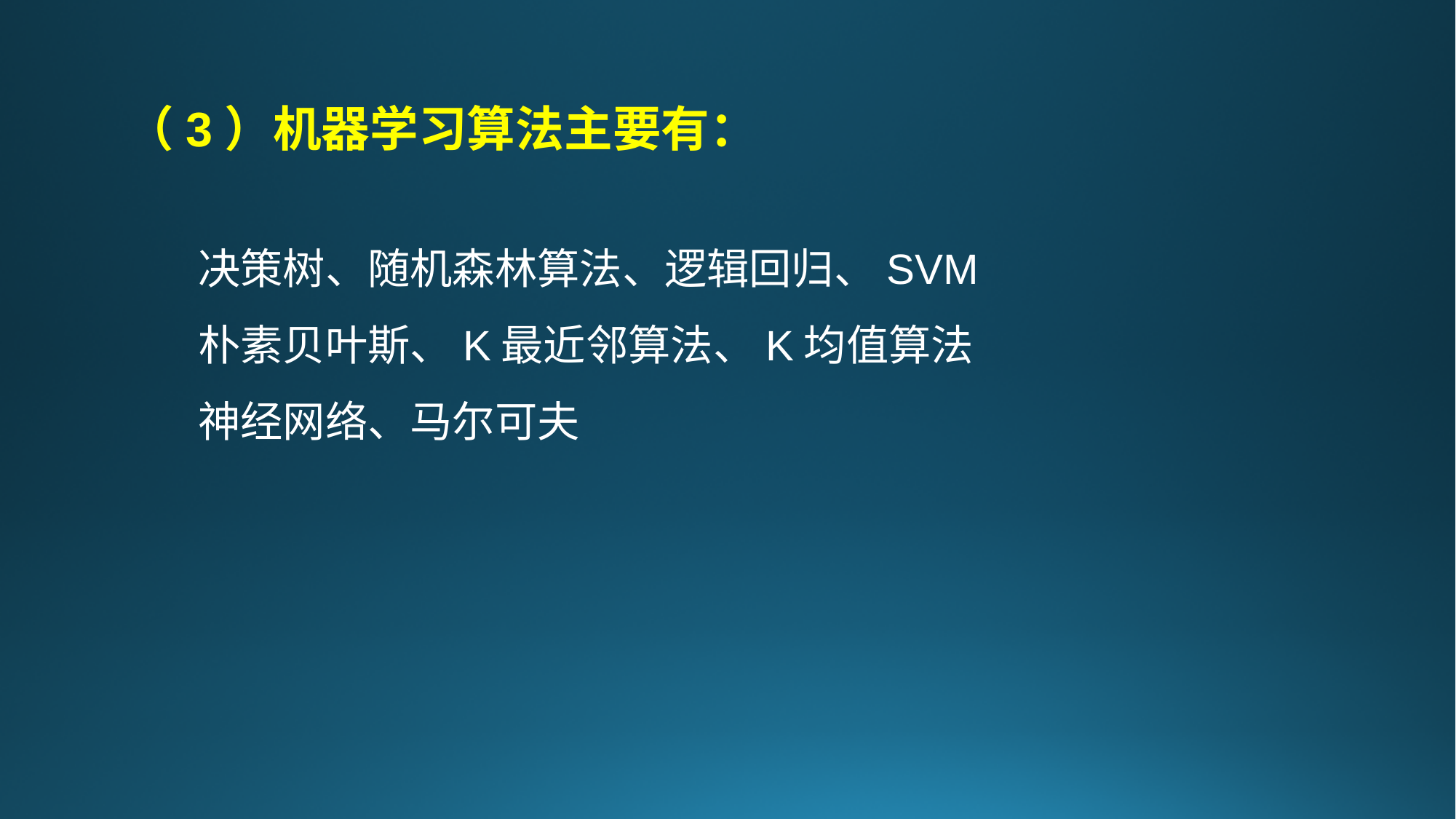

（3）机器学习算法主要有：
决策树、随机森林算法、逻辑回归、SVM
朴素贝叶斯、K最近邻算法、K均值算法
神经网络、马尔可夫